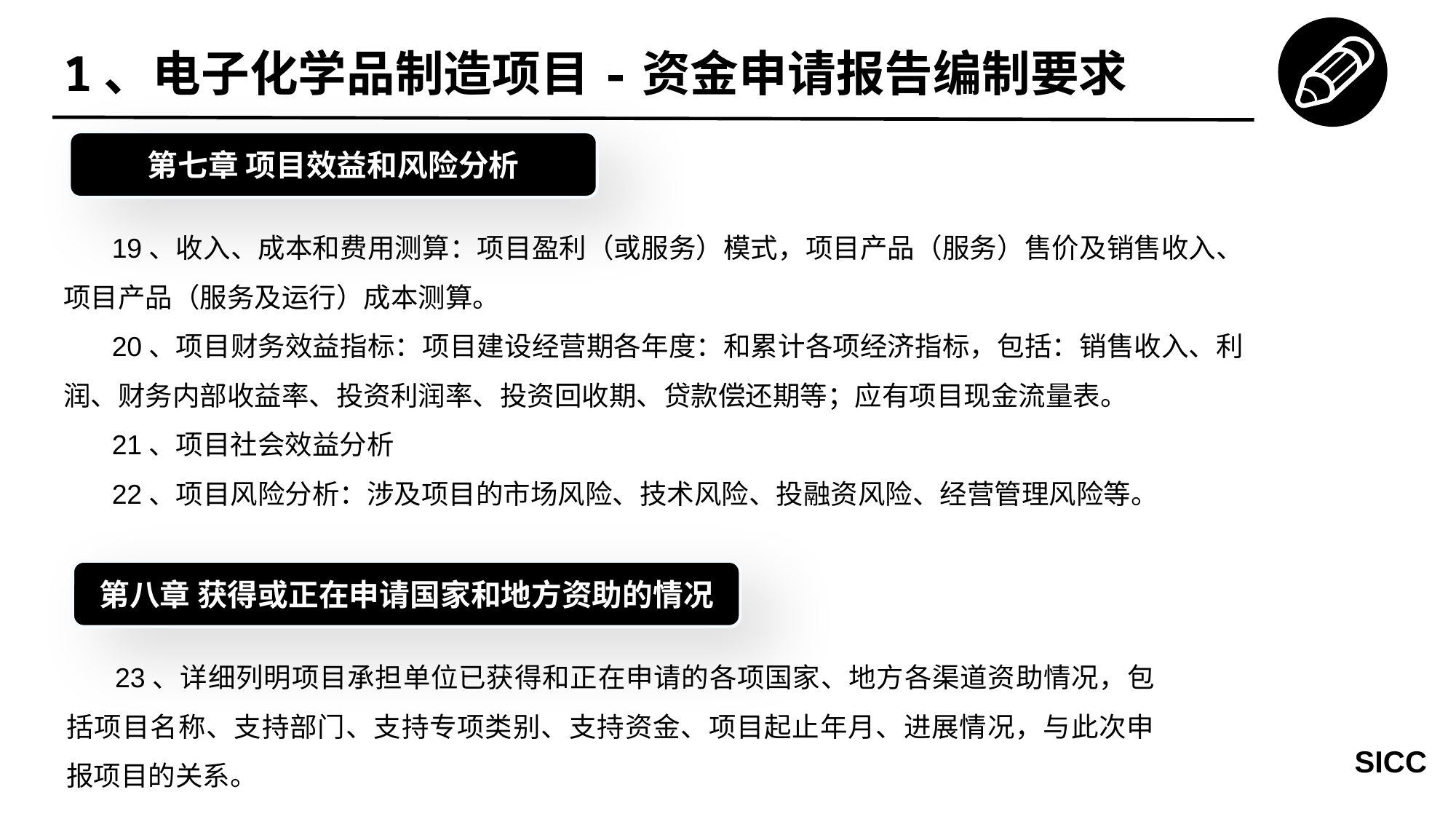

1、电子化学品制造项目-资金申请报告编制要求
第七章 项目效益和风险分析
19、收入、成本和费用测算：项目盈利（或服务）模式，项目产品（服务）售价及销售收入、项目产品（服务及运行）成本测算。
20、项目财务效益指标：项目建设经营期各年度：和累计各项经济指标，包括：销售收入、利润、财务内部收益率、投资利润率、投资回收期、贷款偿还期等；应有项目现金流量表。
21、项目社会效益分析
22、项目风险分析：涉及项目的市场风险、技术风险、投融资风险、经营管理风险等。
第八章 获得或正在申请国家和地方资助的情况
23、详细列明项目承担单位已获得和正在申请的各项国家、地方各渠道资助情况，包括项目名称、支持部门、支持专项类别、支持资金、项目起止年月、进展情况，与此次申报项目的关系。